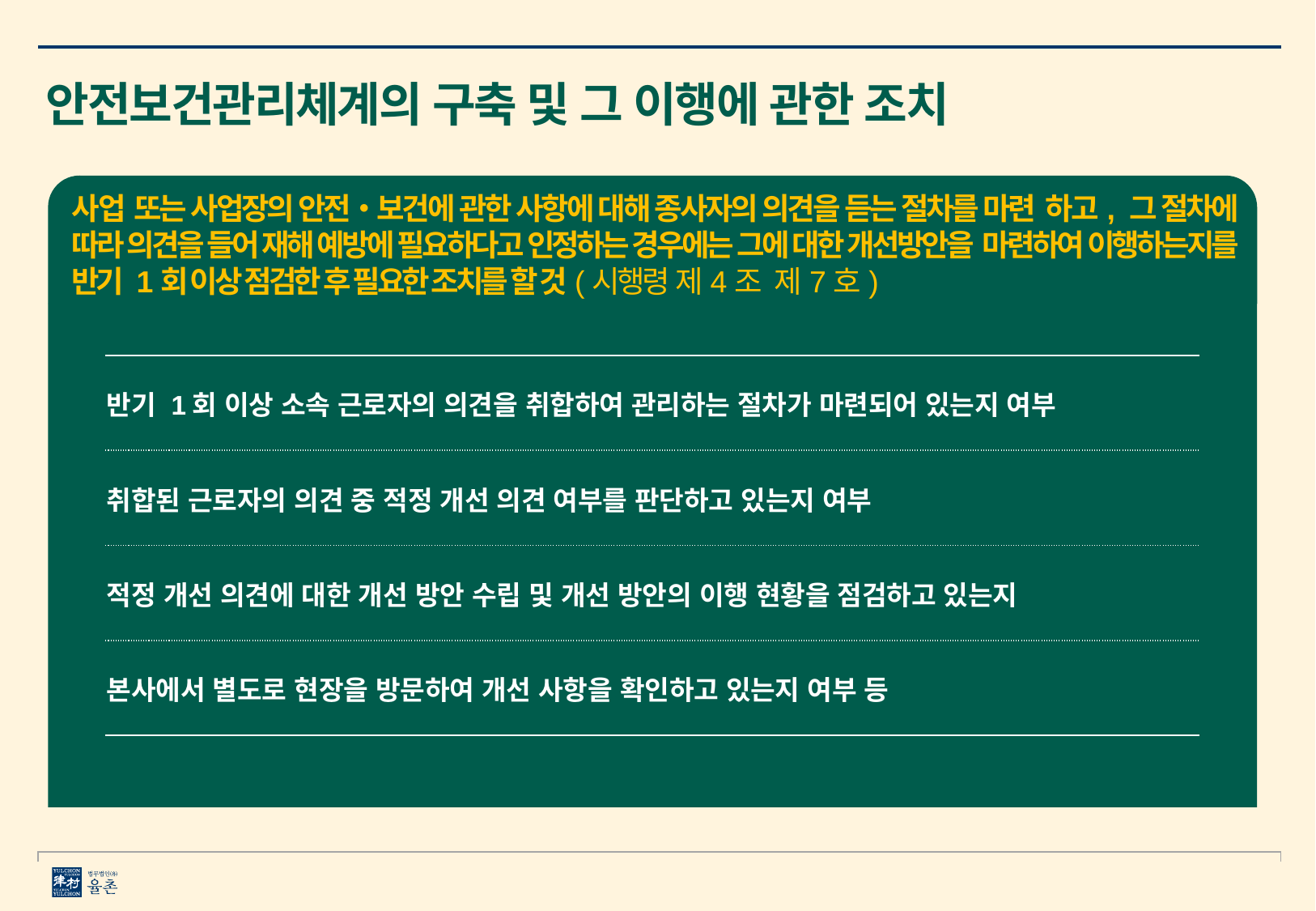

안전보건관리체계의 구축 및 그 이행에 관한 조치

사업 또는 사업장의 안전・보건에 관한 사항에 대해 종사자의 의견을 듣는 절차를 마련  하고, 그 절차에 따라 의견을 들어 재해 예방에 필요하다고 인정하는 경우에는 그에 대한 개선방안을  마련하여 이행하는지를 반기 1회 이상 점검한 후 필요한 조치를 할 것(시행령 제4조   제7호)

| 반기 1회 이상 소속 근로자의 의견을 취합하여 관리하는 절차가 마련되어 있는지 여부 |
| --- |
| 취합된 근로자의 의견 중 적정 개선 의견 여부를 판단하고 있는지 여부 |
| 적정 개선 의견에 대한 개선 방안 수립 및 개선 방안의 이행 현황을 점검하고 있는지 |
| 본사에서 별도로 현장을 방문하여 개선 사항을 확인하고 있는지 여부 등 |